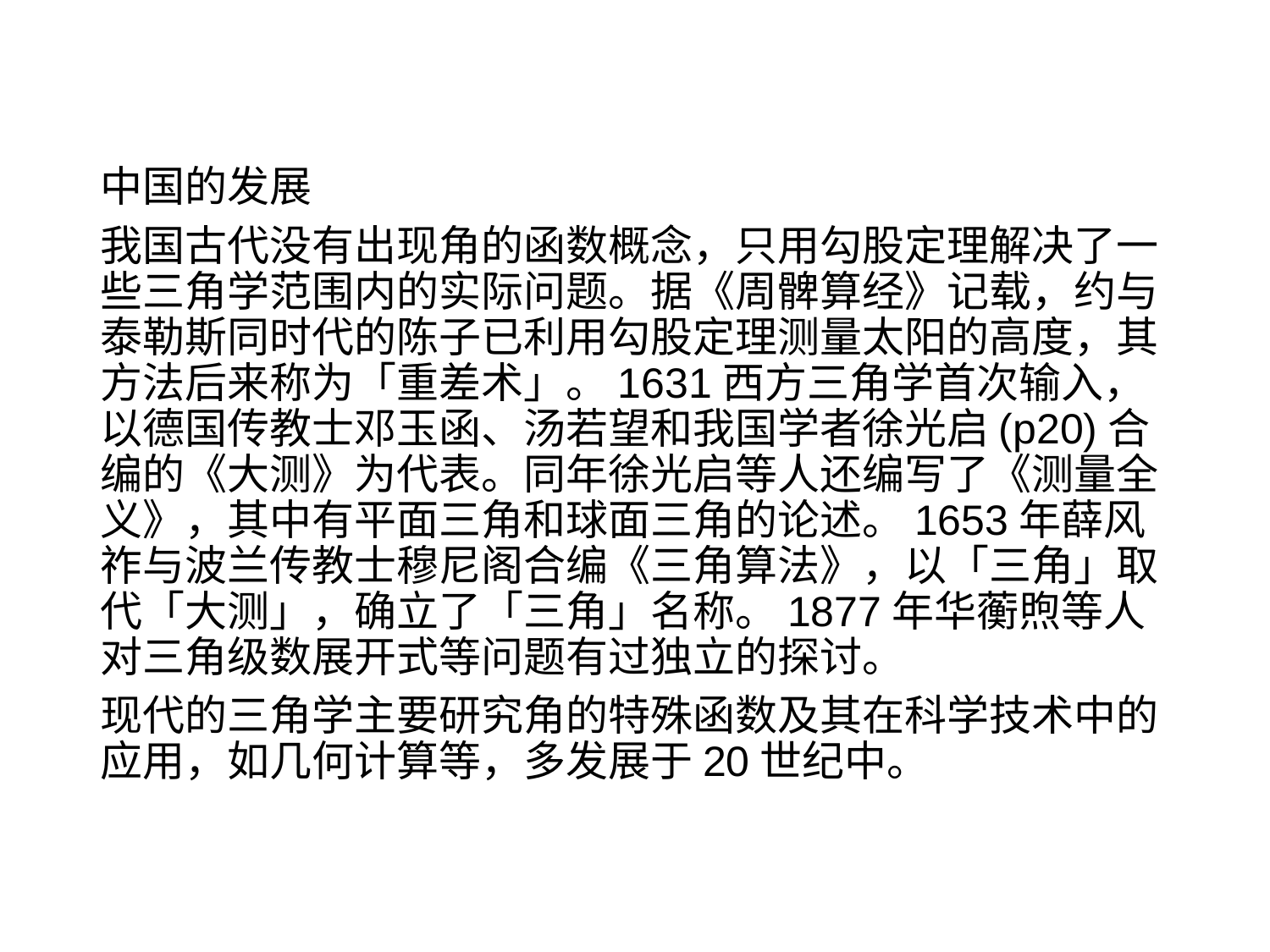

中国的发展
我国古代没有出现角的函数概念，只用勾股定理解决了一些三角学范围内的实际问题。据《周髀算经》记载，约与泰勒斯同时代的陈子已利用勾股定理测量太阳的高度，其方法后来称为「重差术」。1631西方三角学首次输入，以德国传教士邓玉函、汤若望和我国学者徐光启(p20)合编的《大测》为代表。同年徐光启等人还编写了《测量全义》，其中有平面三角和球面三角的论述。1653年薛风祚与波兰传教士穆尼阁合编《三角算法》，以「三角」取代「大测」，确立了「三角」名称。1877年华蘅煦等人对三角级数展开式等问题有过独立的探讨。
现代的三角学主要研究角的特殊函数及其在科学技术中的应用，如几何计算等，多发展于20世纪中。